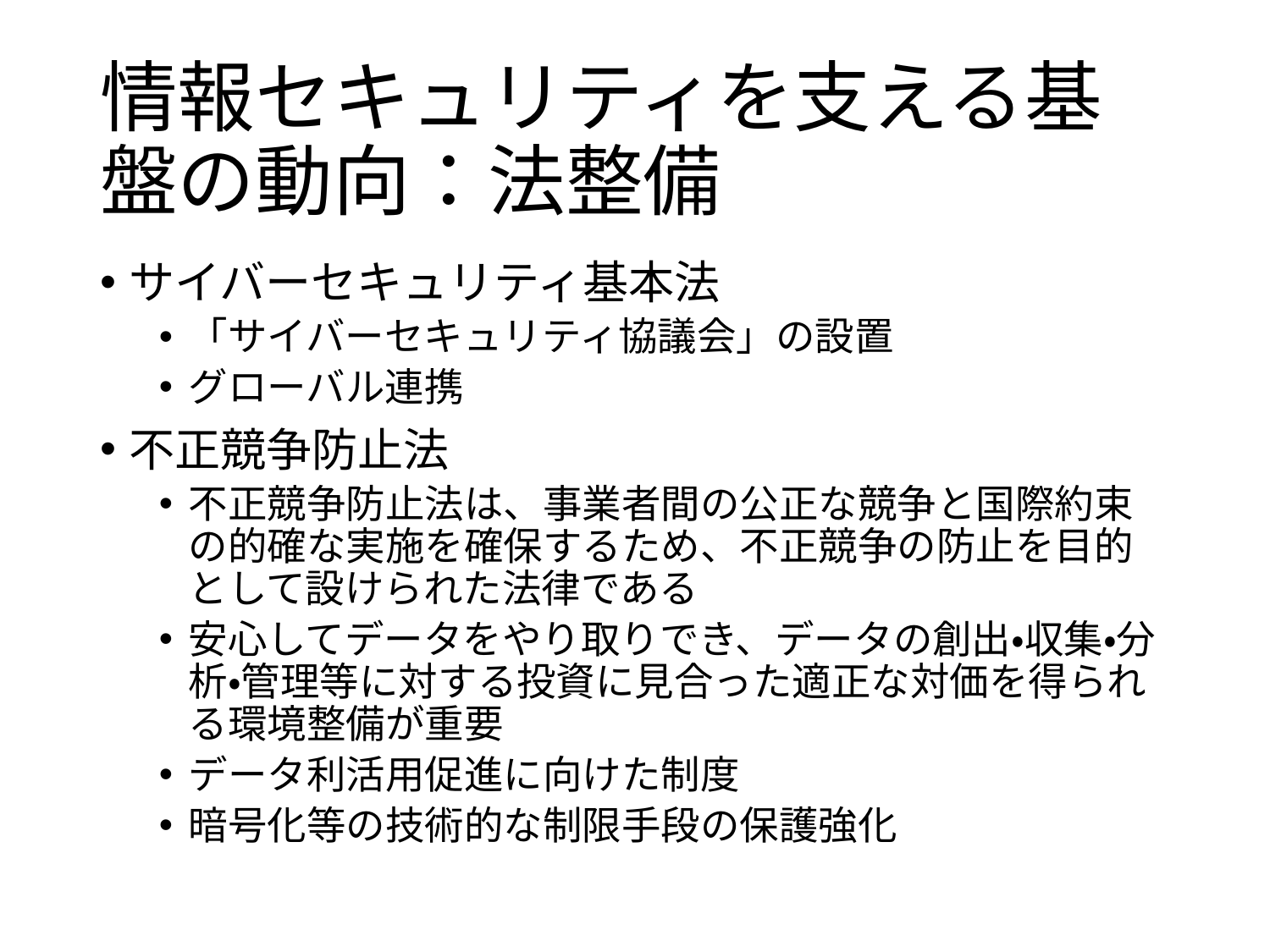

# 情報セキュリティを支える基盤の動向：法整備
サイバーセキュリティ基本法
「サイバーセキュリティ協議会」の設置
グローバル連携
不正競争防止法
不正競争防止法は、事業者間の公正な競争と国際約束の的確な実施を確保するため、不正競争の防止を目的として設けられた法律である
安心してデータをやり取りでき、データの創出・収集・分析・管理等に対する投資に見合った適正な対価を得られる環境整備が重要
データ利活用促進に向けた制度
暗号化等の技術的な制限手段の保護強化